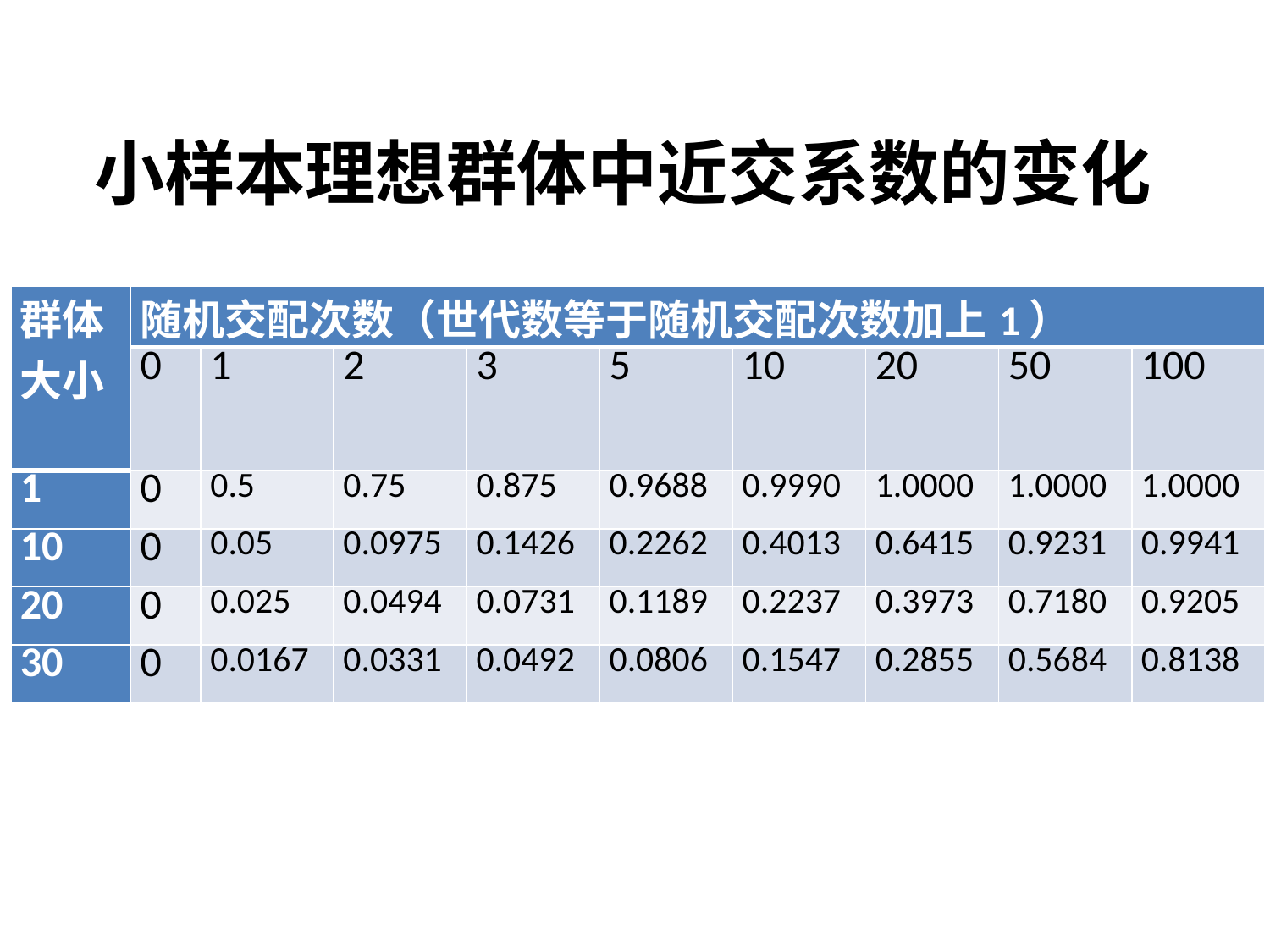

# 小样本理想群体中近交系数的变化
| 群体大小 | 随机交配次数（世代数等于随机交配次数加上1） |  |  |  |  |  |  |  |  |
| --- | --- | --- | --- | --- | --- | --- | --- | --- | --- |
|  | 0 | 1 | 2 | 3 | 5 | 10 | 20 | 50 | 100 |
| 1 | 0 | 0.5 | 0.75 | 0.875 | 0.9688 | 0.9990 | 1.0000 | 1.0000 | 1.0000 |
| 10 | 0 | 0.05 | 0.0975 | 0.1426 | 0.2262 | 0.4013 | 0.6415 | 0.9231 | 0.9941 |
| 20 | 0 | 0.025 | 0.0494 | 0.0731 | 0.1189 | 0.2237 | 0.3973 | 0.7180 | 0.9205 |
| 30 | 0 | 0.0167 | 0.0331 | 0.0492 | 0.0806 | 0.1547 | 0.2855 | 0.5684 | 0.8138 |